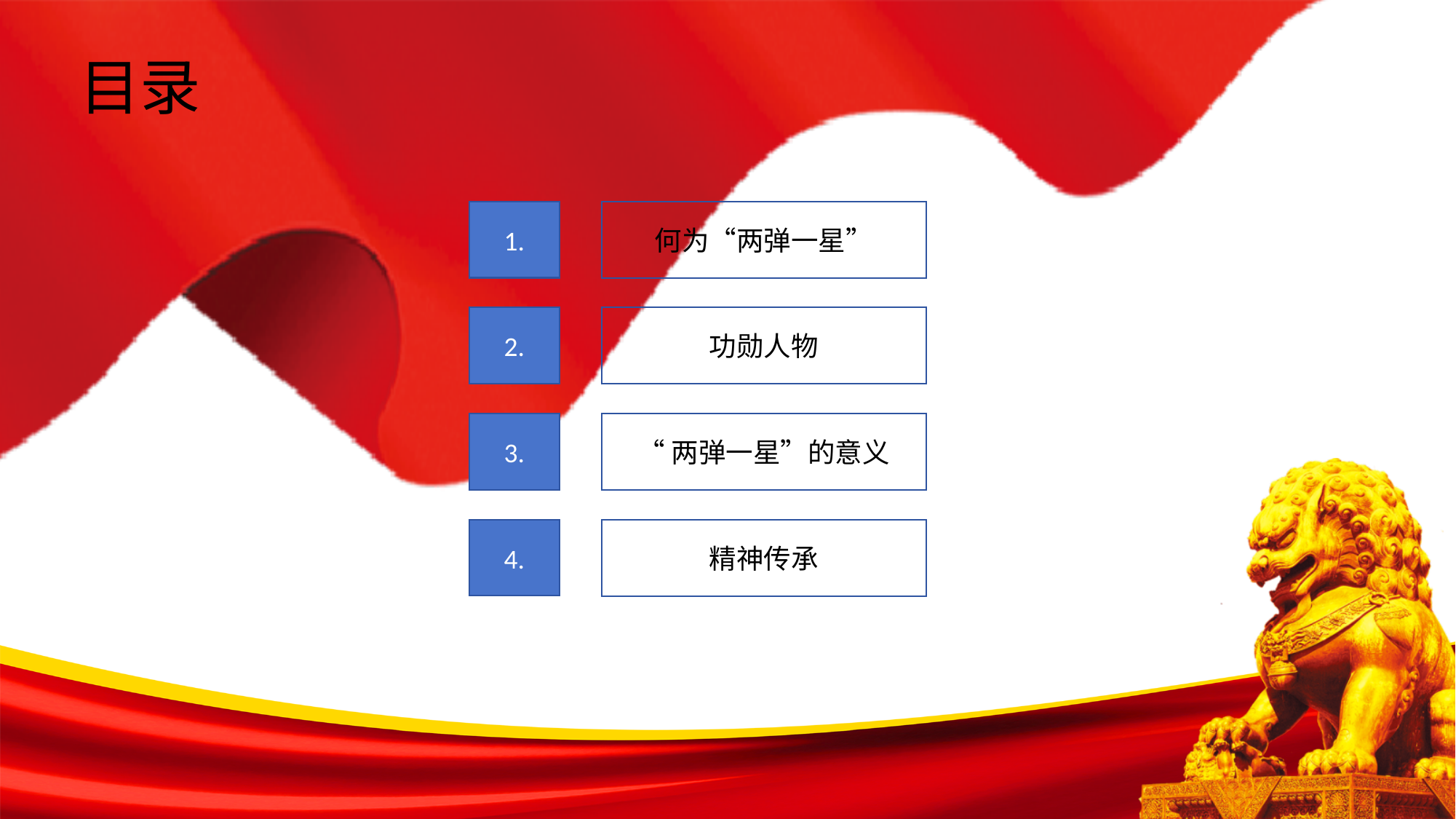

目录
1.
何为“两弹一星”
2.
功勋人物
3.
“两弹一星”的意义
4.
精神传承